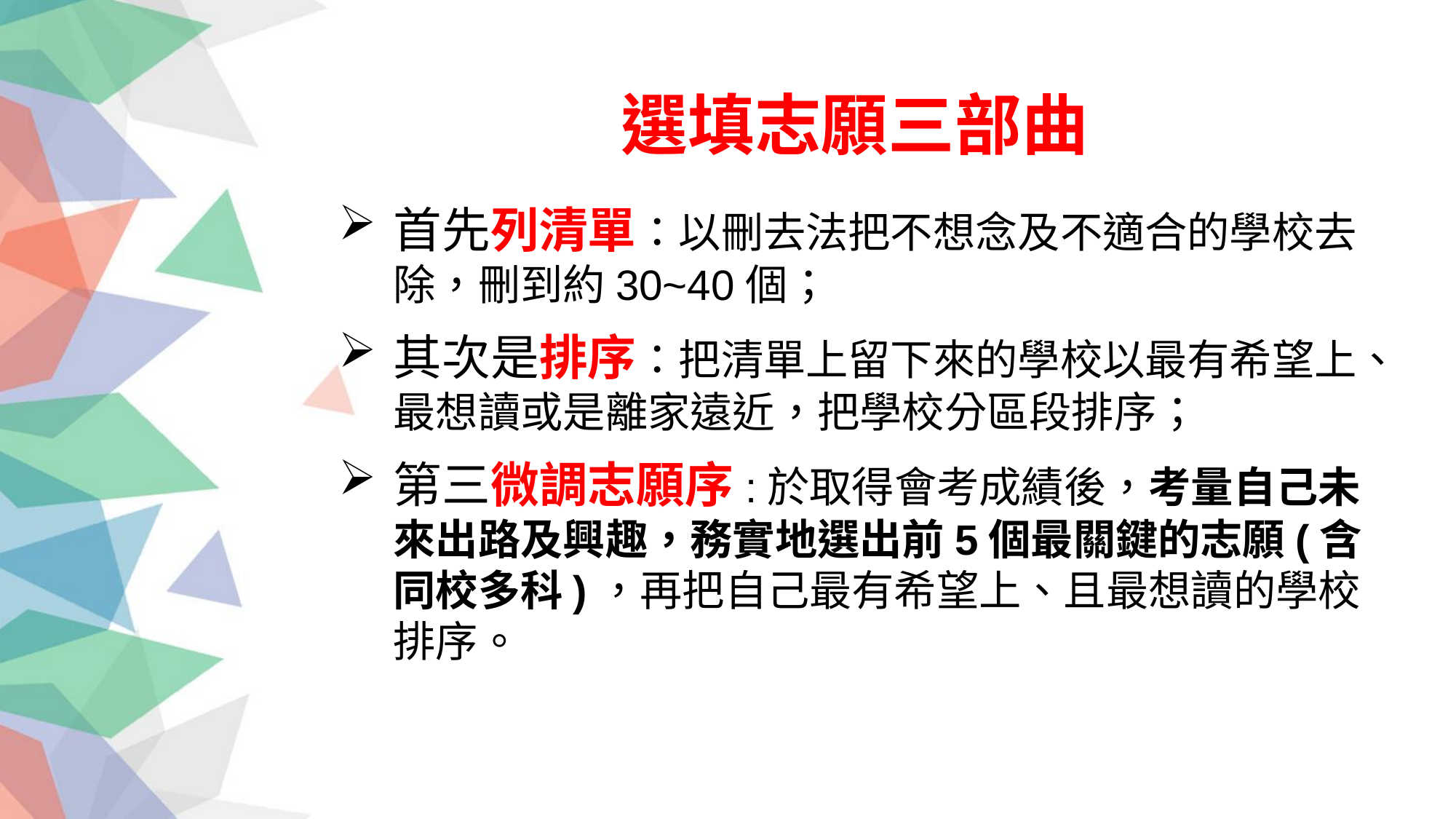

選填志願三部曲
首先列清單：以刪去法把不想念及不適合的學校去除，刪到約30~40個；
其次是排序：把清單上留下來的學校以最有希望上、最想讀或是離家遠近，把學校分區段排序；
第三微調志願序:於取得會考成績後，考量自己未來出路及興趣，務實地選出前5個最關鍵的志願(含同校多科)，再把自己最有希望上、且最想讀的學校排序。